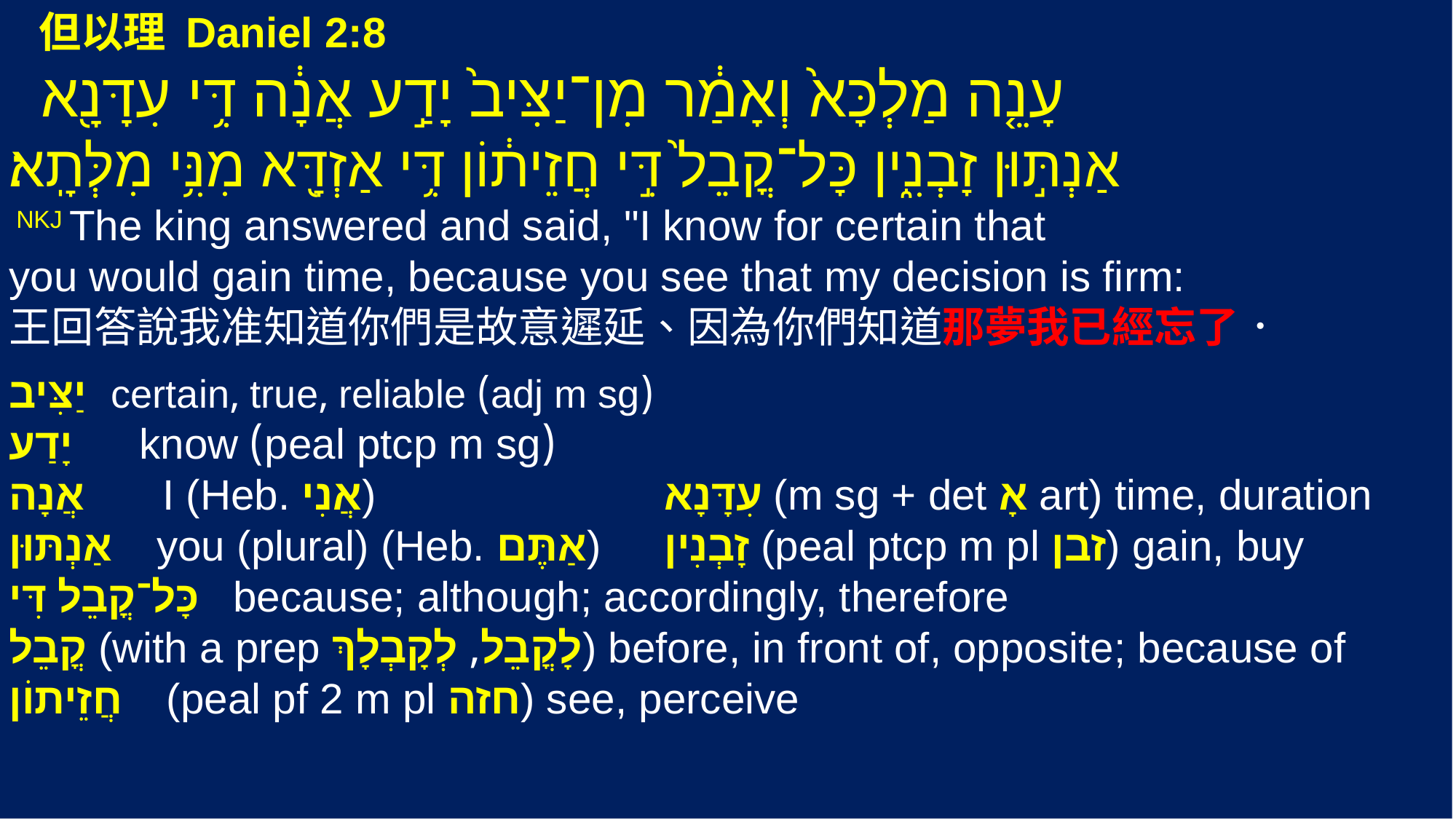

但以理 Daniel 2:8
  ‎‎עָנֵ֤ה מַלְכָּא֙ וְאָמַ֔ר מִן־יַצִּיב֙ יָדַ֣ע אֲנָ֔ה דִּ֥י עִדָּנָ֖א
אַנְתּ֣וּן זָבְנִ֑ין כָּל־קֳבֵל֙ דִּ֣י חֲזֵית֔וֹן דִּ֥י אַזְדָּ֖א מִנִּ֥י מִלְּתָֽא׃
‎ NKJ The king answered and said, "I know for certain that
you would gain time, because you see that my decision is firm:
王回答說我准知道你們是故意遲延、因為你們知道那夢我已經忘了．

 (adj m sg) certain, true, reliable	יַצִּיב
     (peal ptcp m sg) know      יָדַע
אֲנָה       I (Heb. אֲנִי) 			עִדָּנָא (m sg + det אָ art) time, duration
אַנְתּוּן    you (plural) (Heb. אַתֶּם)	זָבְנִין (peal ptcp m pl זבן) gain, buy
כָּל־קֳבֵל דִּי   because; although; accordingly, therefore
קֳבֵל (with a prep לָקֳבֵל, לְקָבְלָךְ) before, in front of, opposite; because of
חֲזֵיתוֹן    (peal pf 2 m pl חזה) see, perceive